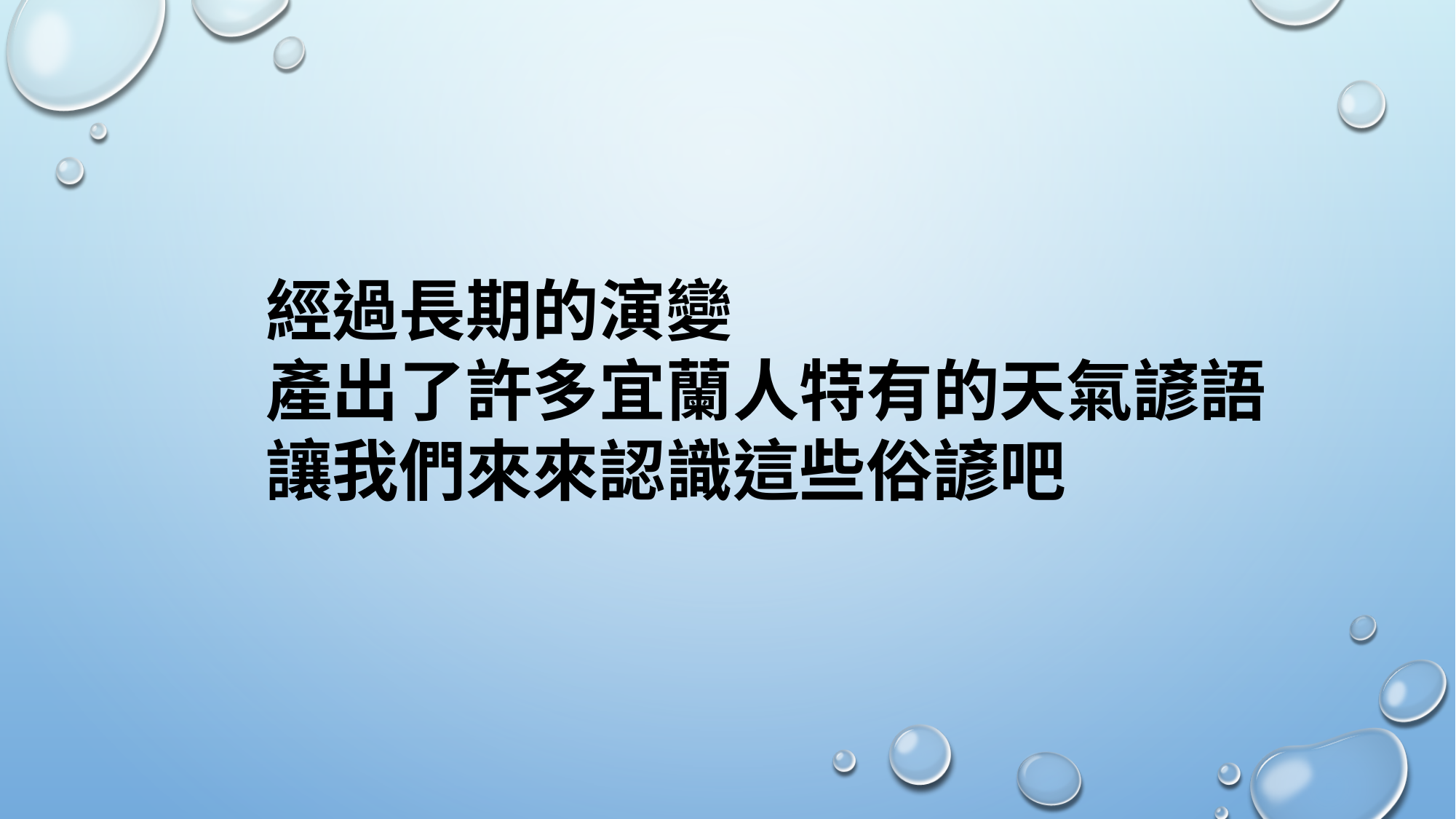

經過長期的演變
產出了許多宜蘭人特有的天氣諺語
讓我們來來認識這些俗諺吧